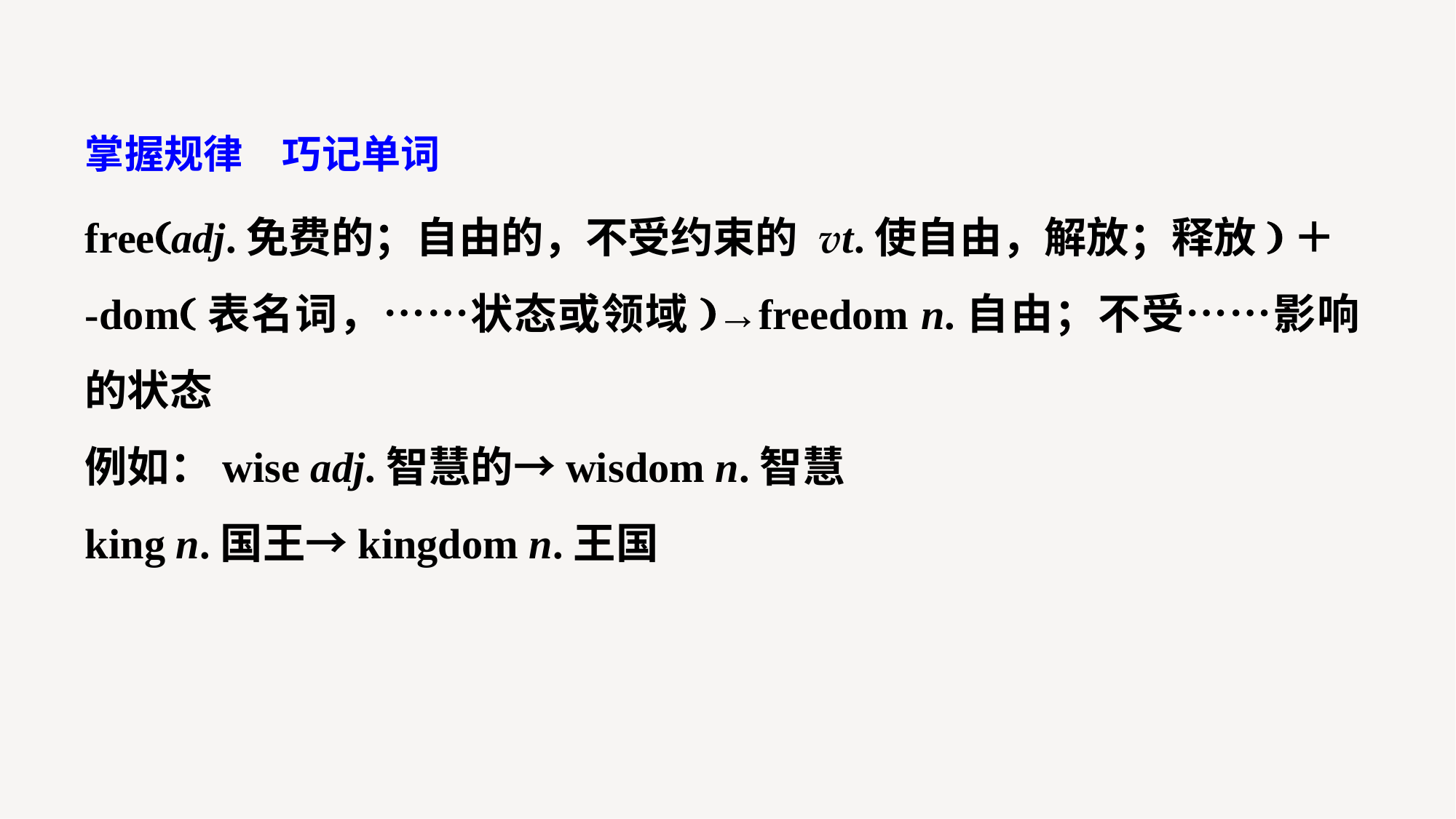

掌握规律　巧记单词
free(adj.免费的；自由的，不受约束的 vt.使自由，解放；释放)＋
-dom(表名词，……状态或领域)→freedom n.自由；不受……影响的状态
例如：wise adj.智慧的→wisdom n.智慧
king n.国王→kingdom n.王国